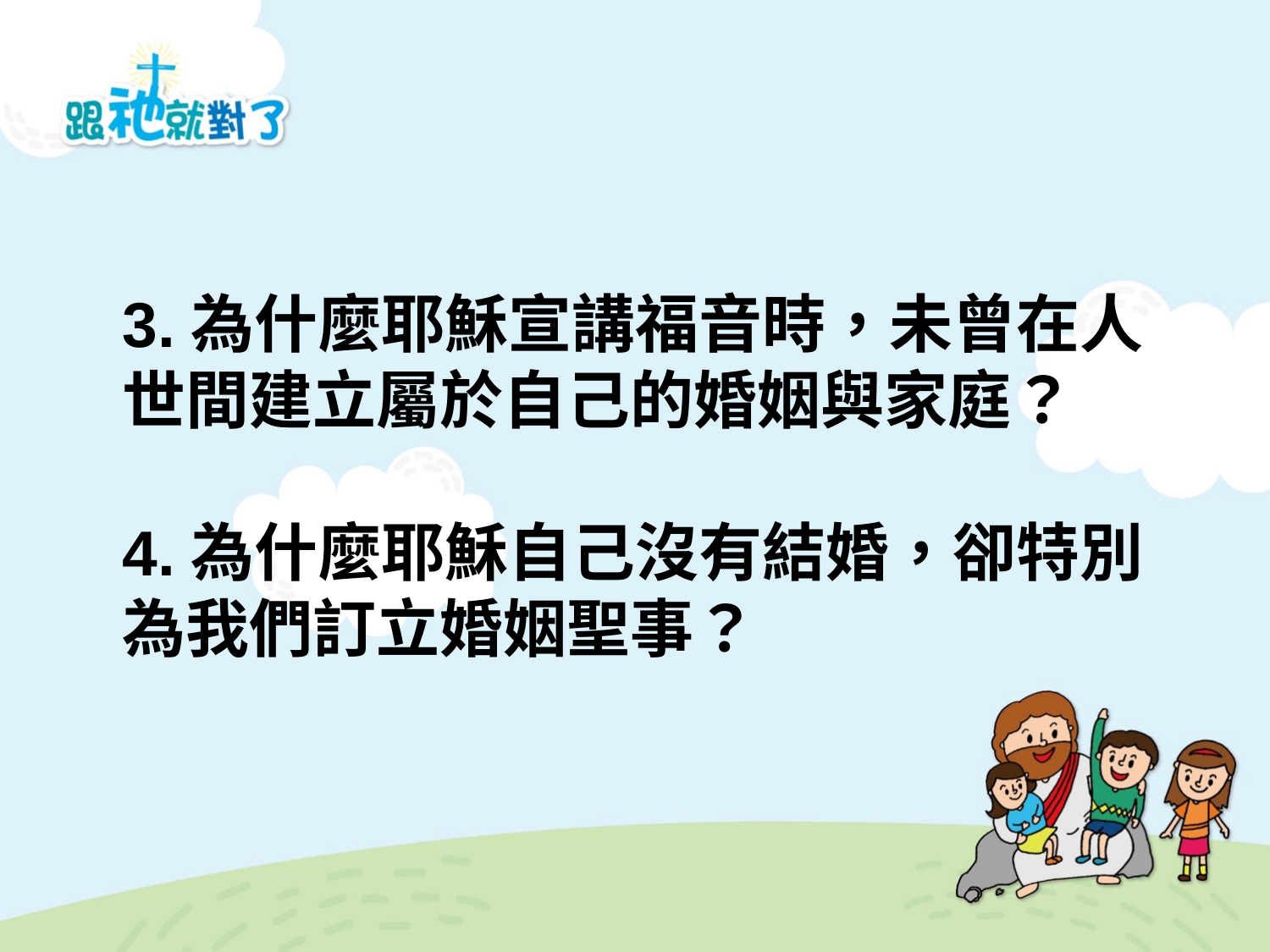

3.為什麼耶穌宣講福音時，未曾在人世間建立屬於自己的婚姻與家庭？

4.為什麼耶穌自己沒有結婚，卻特別為我們訂立婚姻聖事？